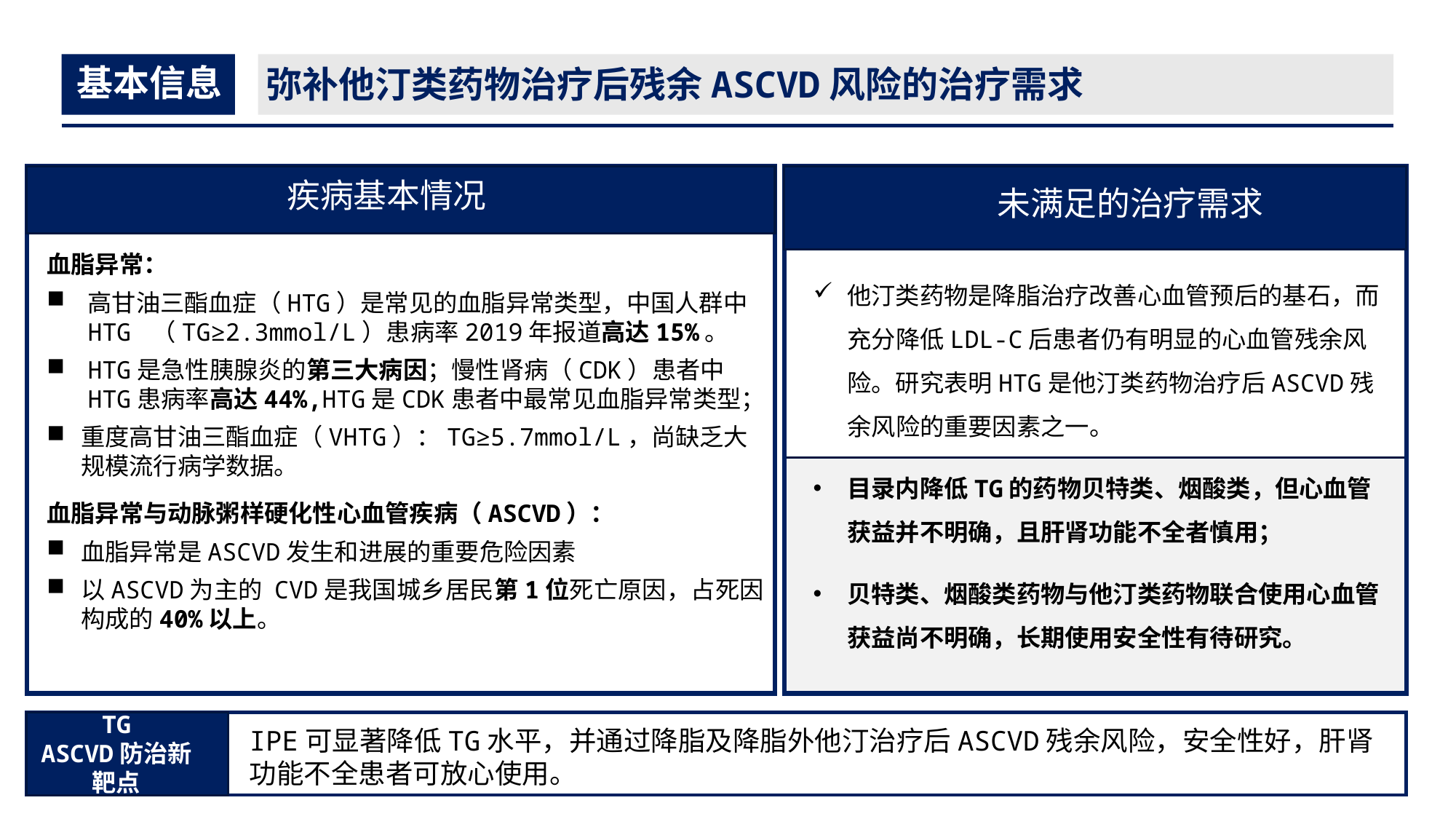

基本信息
弥补他汀类药物治疗后残余ASCVD风险的治疗需求

疾病基本情况
未满足的治疗需求
血脂异常：
高甘油三酯血症（HTG）是常见的血脂异常类型，中国人群中HTG （TG≥2.3mmol/L）患病率2019年报道高达15%。
HTG是急性胰腺炎的第三大病因；慢性肾病（CDK）患者中HTG患病率高达44%,HTG是CDK患者中最常见血脂异常类型；
重度高甘油三酯血症（VHTG）：TG≥5.7mmol/L，尚缺乏大规模流行病学数据。
血脂异常与动脉粥样硬化性心血管疾病（ASCVD）：
血脂异常是ASCVD发生和进展的重要危险因素
以ASCVD为主的 CVD是我国城乡居民第1位死亡原因，占死因构成的40%以上。

他汀类药物是降脂治疗改善心血管预后的基石，而充分降低LDL-C后患者仍有明显的心血管残余风险。研究表明HTG是他汀类药物治疗后ASCVD残余风险的重要因素之一。
目录内降低TG的药物贝特类、烟酸类，但心血管获益并不明确，且肝肾功能不全者慎用；
贝特类、烟酸类药物与他汀类药物联合使用心血管获益尚不明确，长期使用安全性有待研究。

数据服务

TG
ASCVD防治新靶点

IPE可显著降低TG水平，并通过降脂及降脂外他汀治疗后ASCVD残余风险，安全性好，肝肾功能不全患者可放心使用。